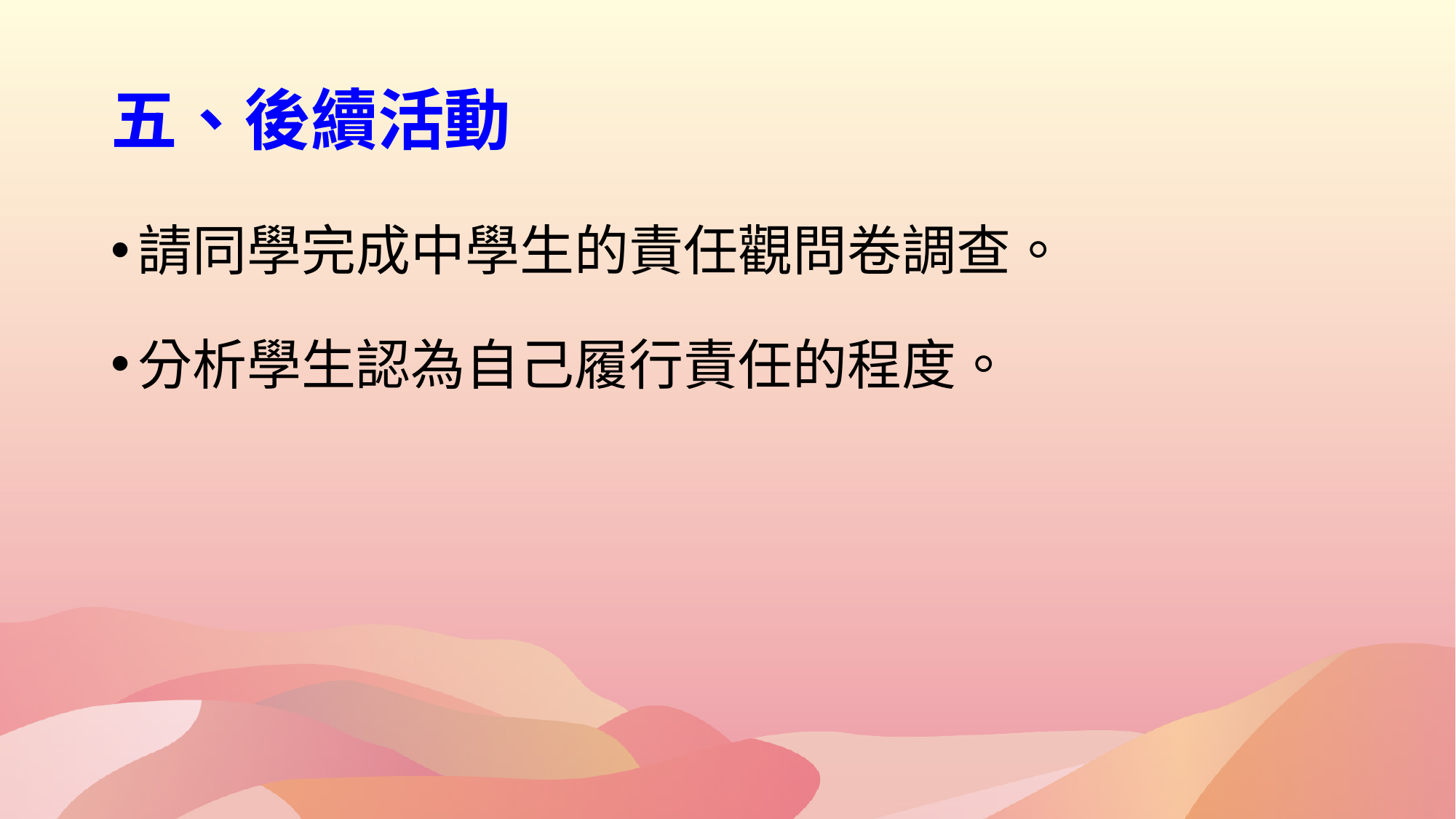

# 五、後續活動
請同學完成中學生的責任觀問卷調查。
分析學生認為自己履行責任的程度。